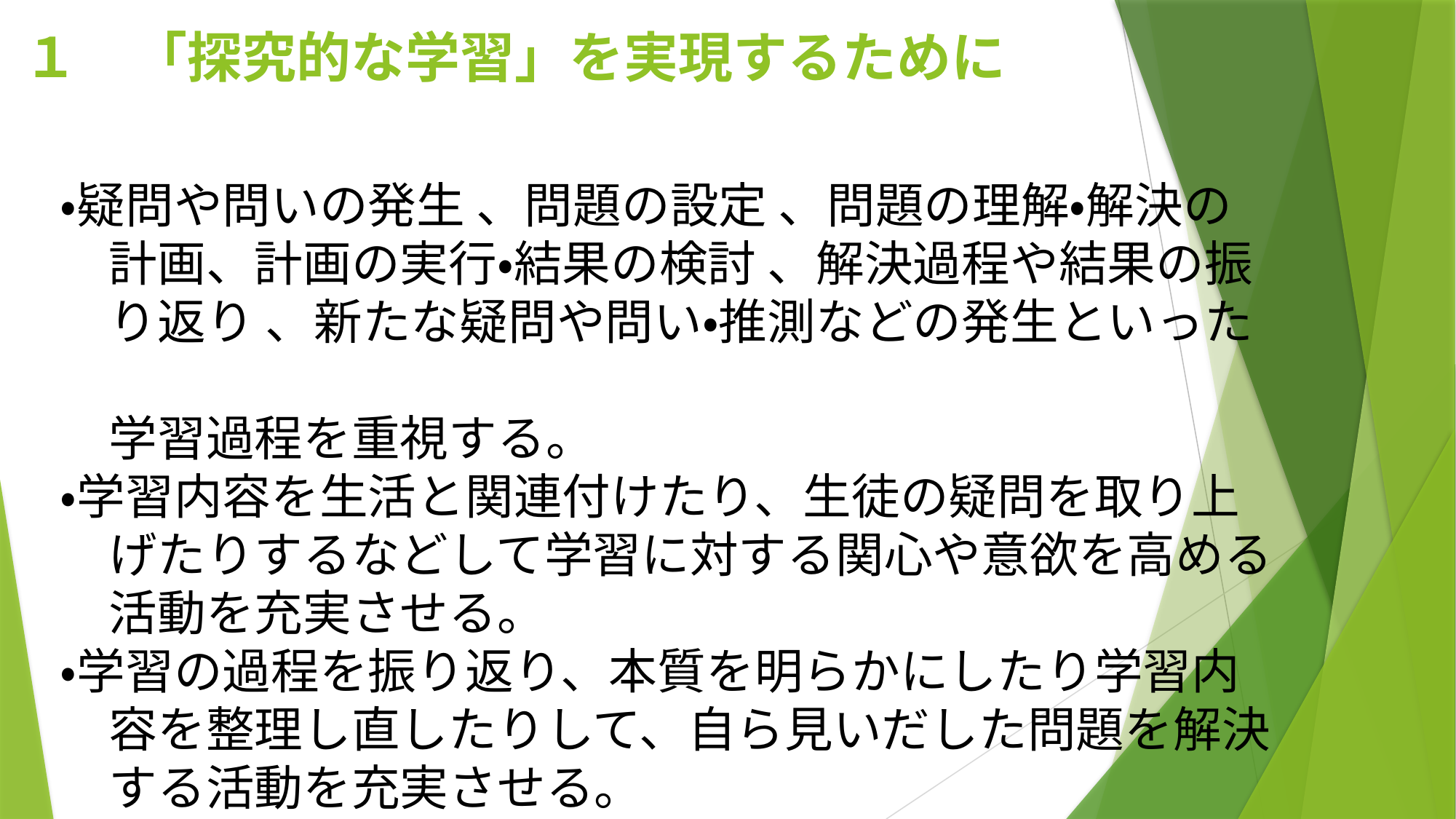

１　「探究的な学習」を実現するために
・疑問や問いの発生 、問題の設定 、問題の理解・解決の
　計画、計画の実行・結果の検討 、解決過程や結果の振
　り返り 、新たな疑問や問い・推測などの発生といった
　学習過程を重視する。
・学習内容を生活と関連付けたり、生徒の疑問を取り上
　げたりするなどして学習に対する関心や意欲を高める
　活動を充実させる。
・学習の過程を振り返り、本質を明らかにしたり学習内
　容を整理し直したりして、自ら見いだした問題を解決
　する活動を充実させる。